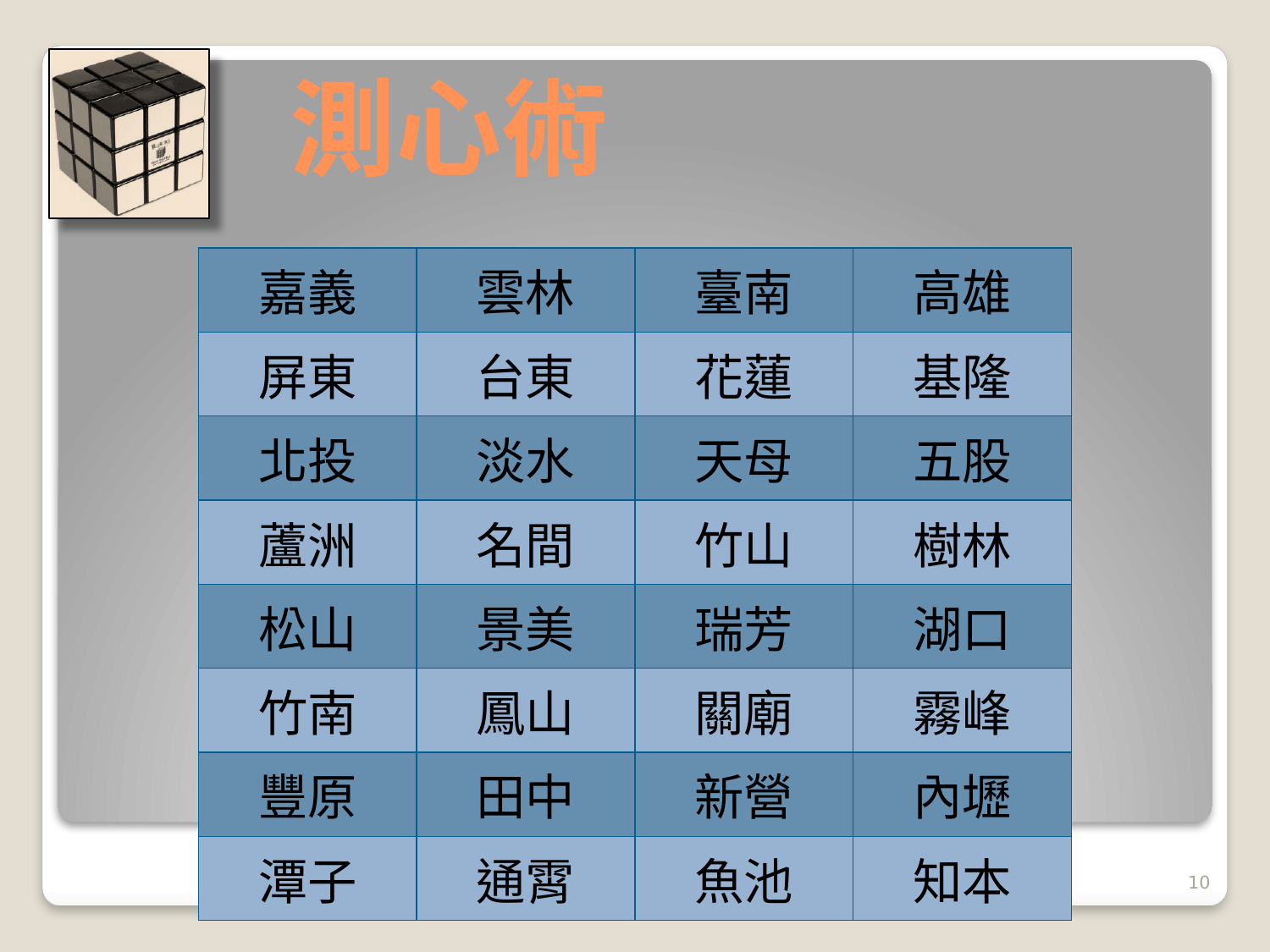

# 測心術
| 嘉義 | 雲林 | 臺南 | 高雄 |
| --- | --- | --- | --- |
| 屏東 | 台東 | 花蓮 | 基隆 |
| 北投 | 淡水 | 天母 | 五股 |
| 蘆洲 | 名間 | 竹山 | 樹林 |
| 松山 | 景美 | 瑞芳 | 湖口 |
| 竹南 | 鳳山 | 關廟 | 霧峰 |
| 豐原 | 田中 | 新營 | 內壢 |
| 潭子 | 通霄 | 魚池 | 知本 |
10